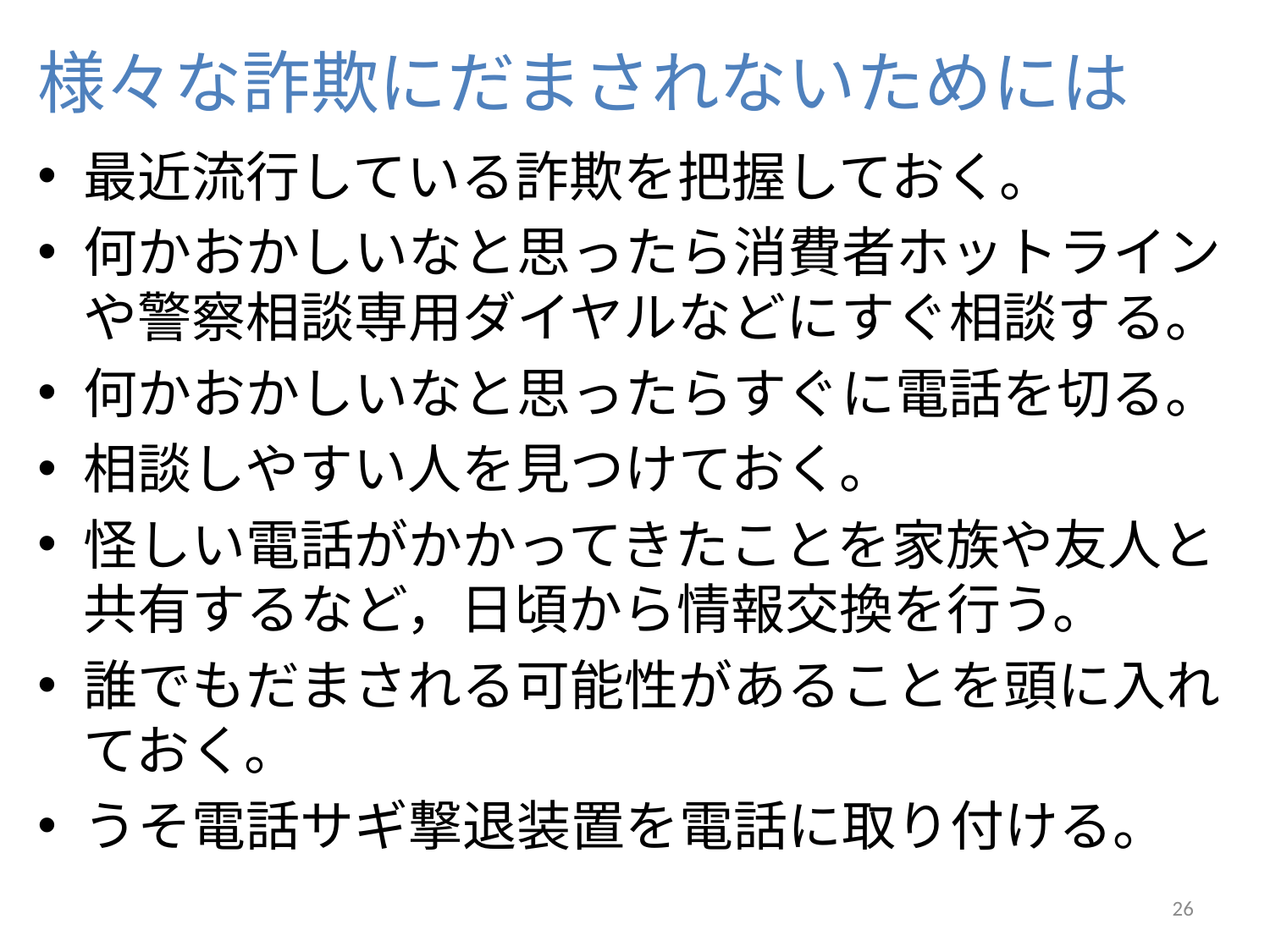

# 様々な詐欺にだまされないためには
最近流行している詐欺を把握しておく。
何かおかしいなと思ったら消費者ホットラインや警察相談専用ダイヤルなどにすぐ相談する。
何かおかしいなと思ったらすぐに電話を切る。
相談しやすい人を見つけておく。
怪しい電話がかかってきたことを家族や友人と共有するなど，日頃から情報交換を行う。
誰でもだまされる可能性があることを頭に入れておく。
うそ電話サギ撃退装置を電話に取り付ける。

26